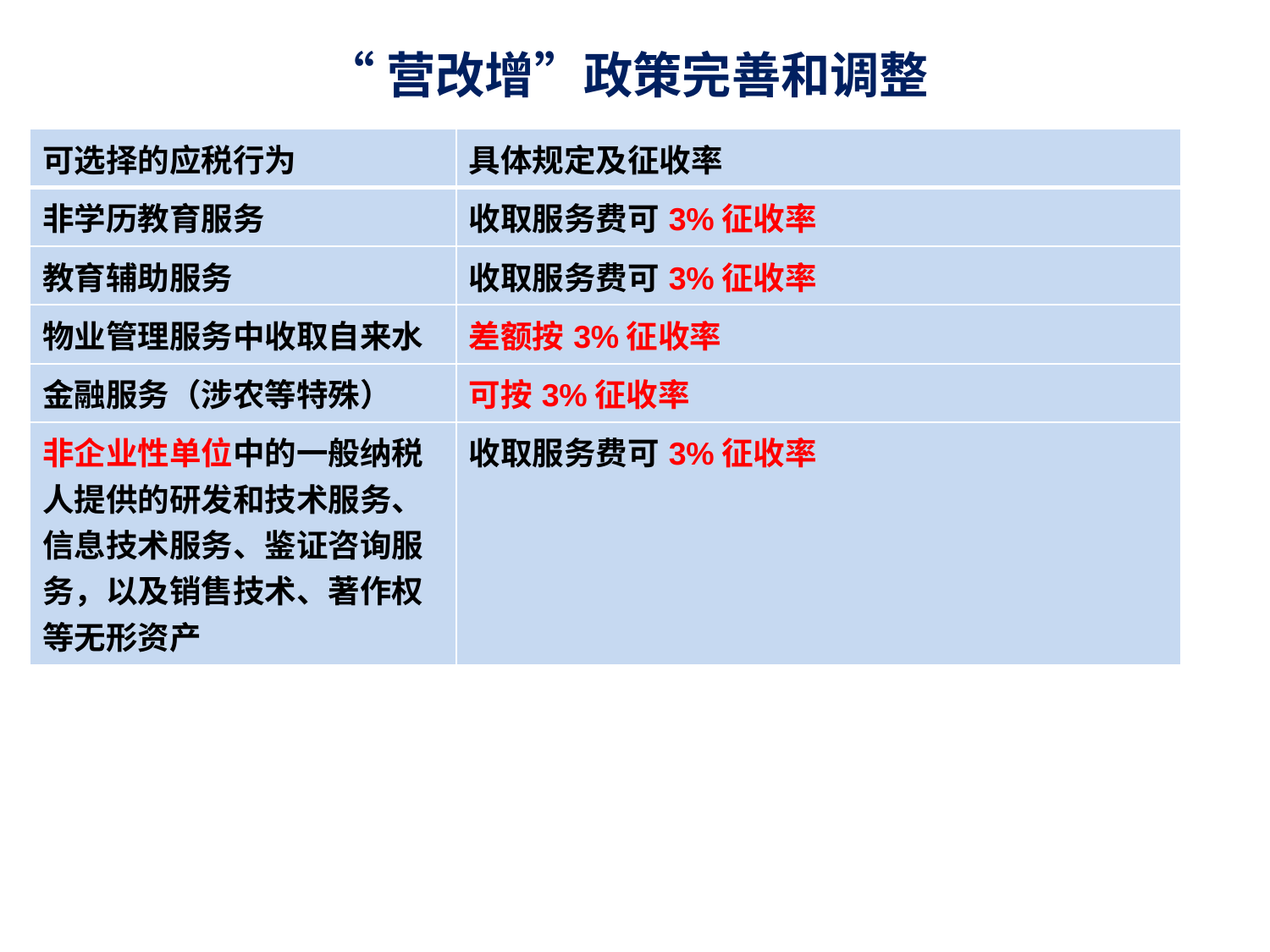

# “营改增”政策完善和调整
| 可选择的应税行为 | 具体规定及征收率 |
| --- | --- |
| 非学历教育服务 | 收取服务费可3%征收率 |
| 教育辅助服务 | 收取服务费可3%征收率 |
| 物业管理服务中收取自来水 | 差额按3%征收率 |
| 金融服务（涉农等特殊） | 可按3%征收率 |
| 非企业性单位中的一般纳税人提供的研发和技术服务、信息技术服务、鉴证咨询服务，以及销售技术、著作权等无形资产 | 收取服务费可3%征收率 |